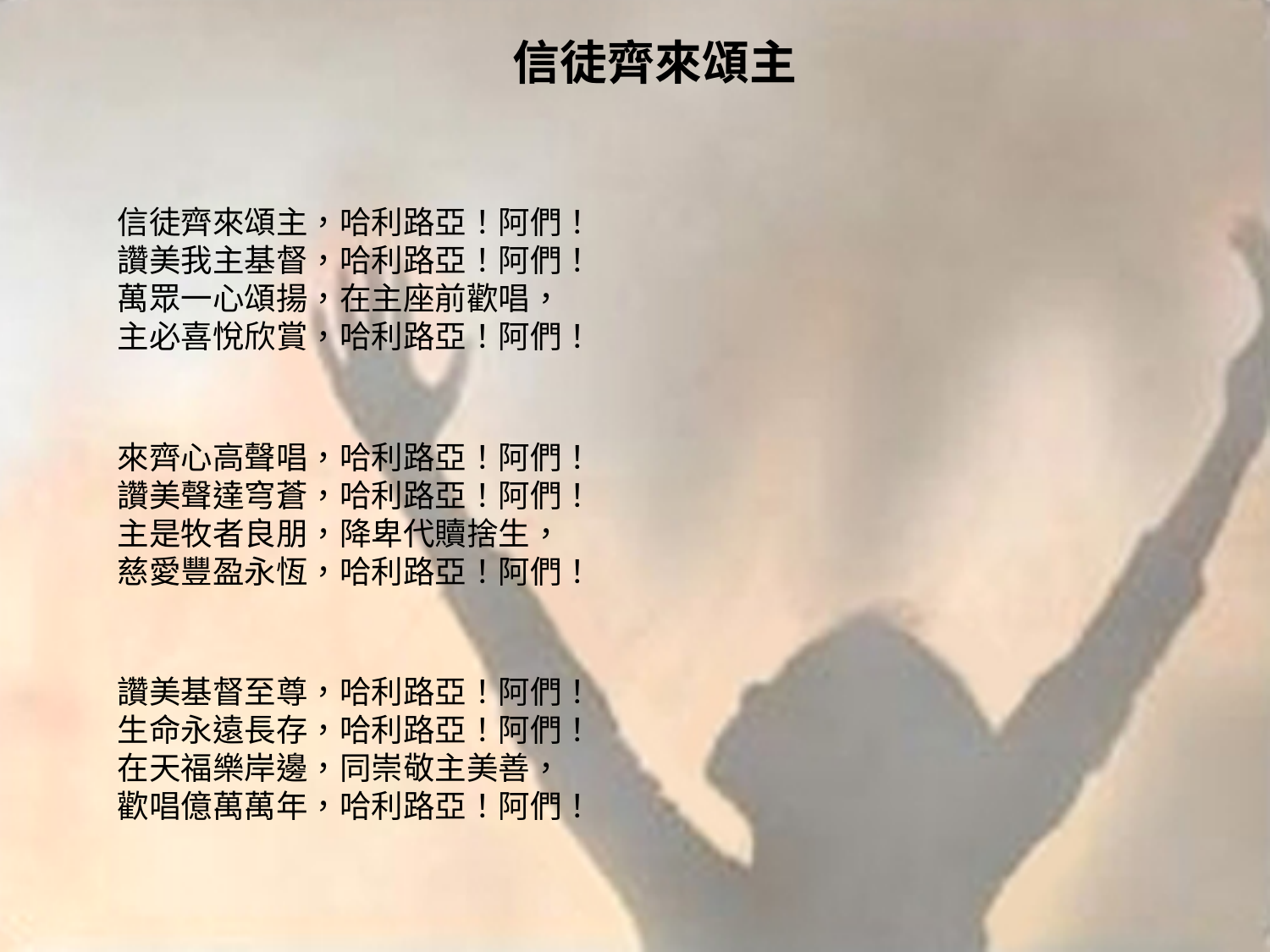

# 信徒齊來頌主
信徒齊來頌主，哈利路亞！阿們！
讚美我主基督，哈利路亞！阿們！
萬眾一心頌揚，在主座前歡唱，
主必喜悅欣賞，哈利路亞！阿們！
來齊心高聲唱，哈利路亞！阿們！
讚美聲達穹蒼，哈利路亞！阿們！
主是牧者良朋，降卑代贖捨生，
慈愛豐盈永恆，哈利路亞！阿們！
讚美基督至尊，哈利路亞！阿們！
生命永遠長存，哈利路亞！阿們！
在天福樂岸邊，同崇敬主美善，
歡唱億萬萬年，哈利路亞！阿們！